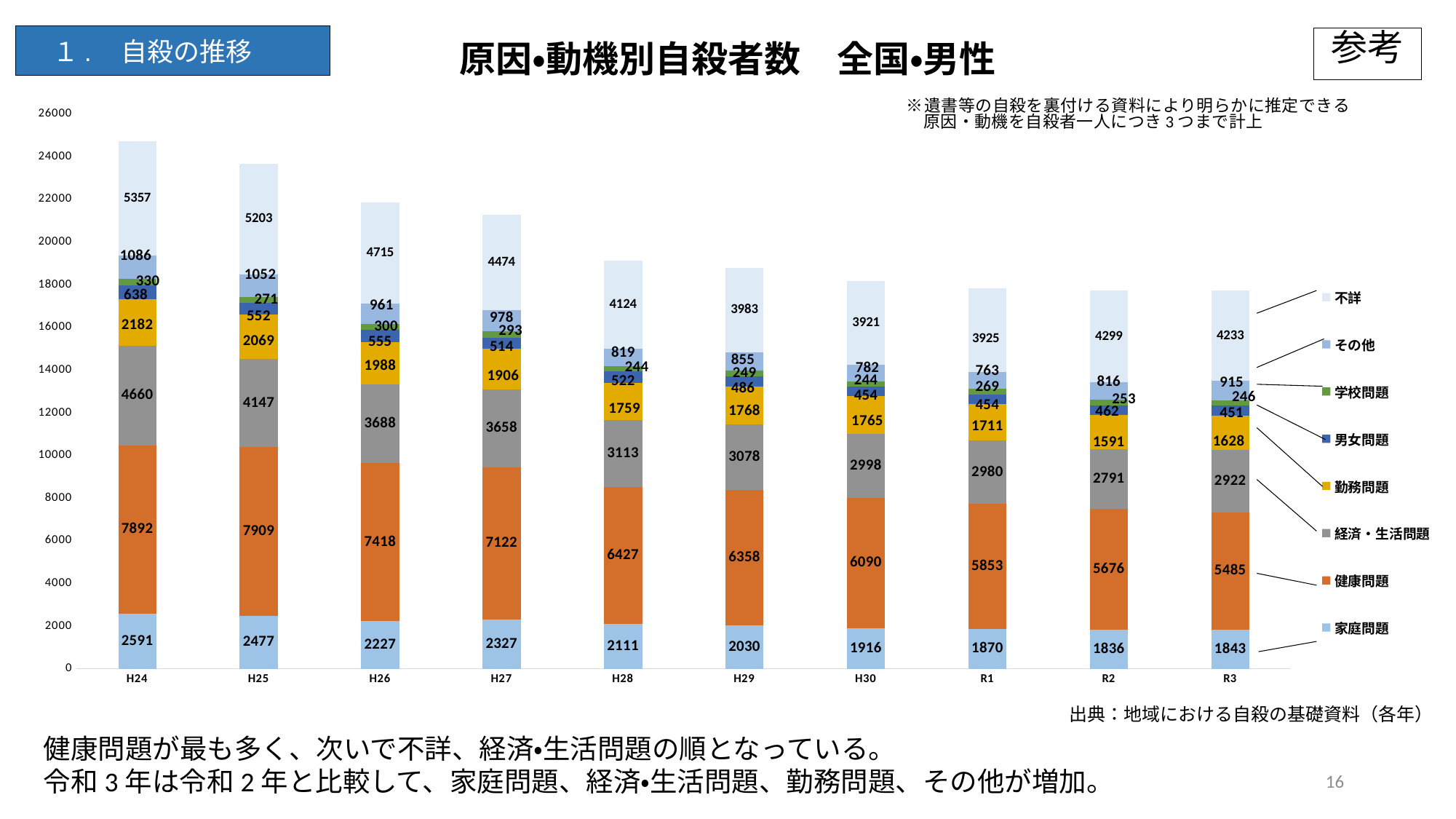

### Chart: 原因・動機別自殺者数　全国・男性

| Category | 家庭問題 | 健康問題 | 経済・生活問題 | 勤務問題 | 男女問題 | 学校問題 | その他 | 不詳 |
|---|---|---|---|---|---|---|---|---|
| H24 | 2591.0 | 7892.0 | 4660.0 | 2182.0 | 638.0 | 330.0 | 1086.0 | 5357.0 |
| H25 | 2477.0 | 7909.0 | 4147.0 | 2069.0 | 552.0 | 271.0 | 1052.0 | 5203.0 |
| H26 | 2227.0 | 7418.0 | 3688.0 | 1988.0 | 555.0 | 300.0 | 961.0 | 4715.0 |
| H27 | 2327.0 | 7122.0 | 3658.0 | 1906.0 | 514.0 | 293.0 | 978.0 | 4474.0 |
| H28 | 2111.0 | 6427.0 | 3113.0 | 1759.0 | 522.0 | 244.0 | 819.0 | 4124.0 |
| H29 | 2030.0 | 6358.0 | 3078.0 | 1768.0 | 486.0 | 249.0 | 855.0 | 3983.0 |
| H30 | 1916.0 | 6090.0 | 2998.0 | 1765.0 | 454.0 | 244.0 | 782.0 | 3921.0 |
| R1 | 1870.0 | 5853.0 | 2980.0 | 1711.0 | 454.0 | 269.0 | 763.0 | 3925.0 |
| R2 | 1836.0 | 5676.0 | 2791.0 | 1591.0 | 462.0 | 253.0 | 816.0 | 4299.0 |
| R3 | 1843.0 | 5485.0 | 2922.0 | 1628.0 | 451.0 | 246.0 | 915.0 | 4233.0 |
出典：地域における自殺の基礎資料（各年）
健康問題が最も多く、次いで不詳、経済・生活問題の順となっている。
令和3年は令和2年と比較して、家庭問題、経済・生活問題、勤務問題、その他が増加。
16